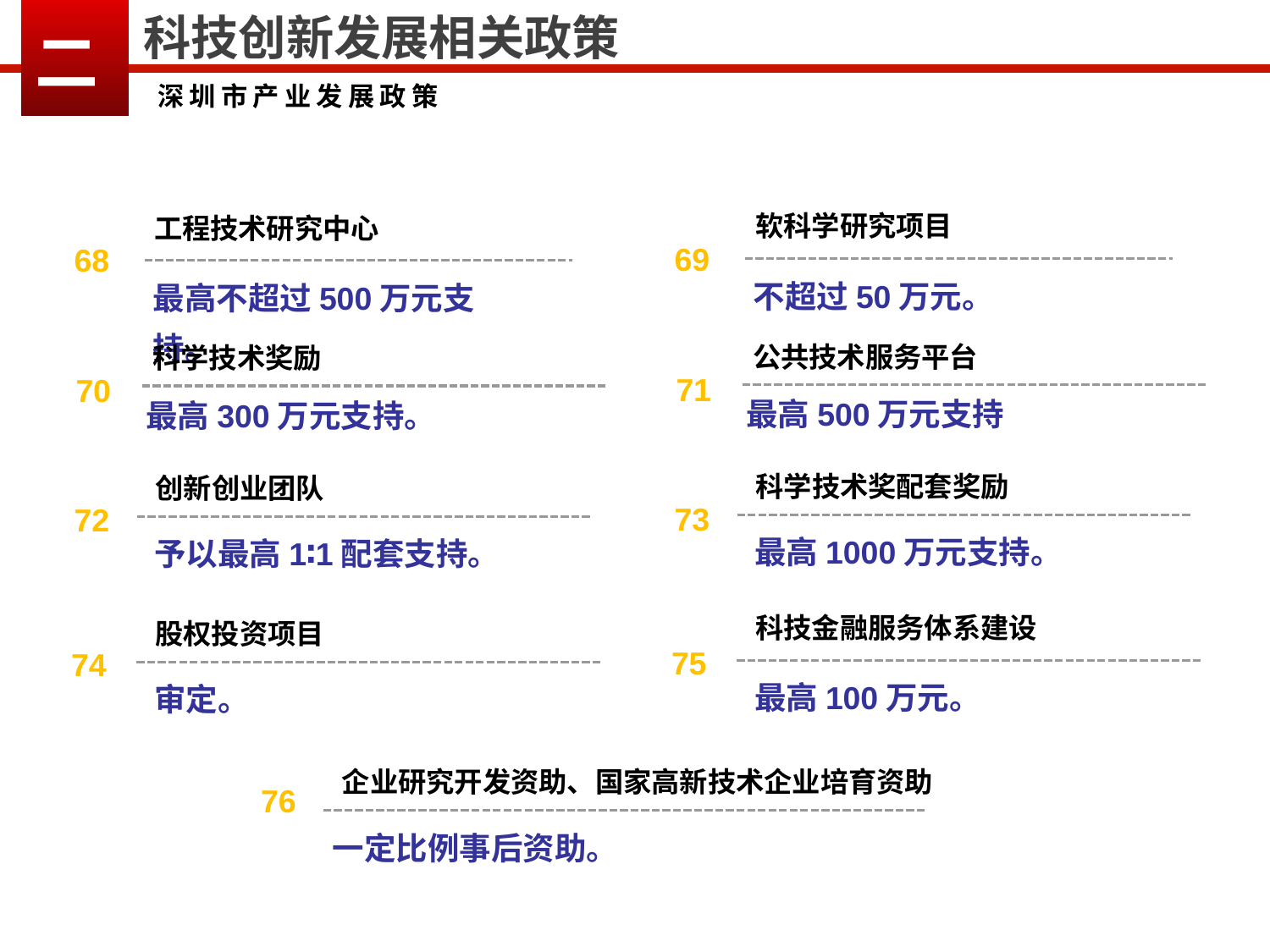

二
科技创新发展相关政策

深圳市产业发展政策
软科学研究项目
工程技术研究中心
69
68
不超过50万元。
最高不超过500万元支持。
公共技术服务平台
科学技术奖励
71
70
最高500万元支持
最高300万元支持。
科学技术奖配套奖励
创新创业团队
73
72
最高1000万元支持。
予以最高1∶1配套支持。
科技金融服务体系建设
股权投资项目
75
74
最高100万元。
审定。
企业研究开发资助、国家高新技术企业培育资助
76
一定比例事后资助。